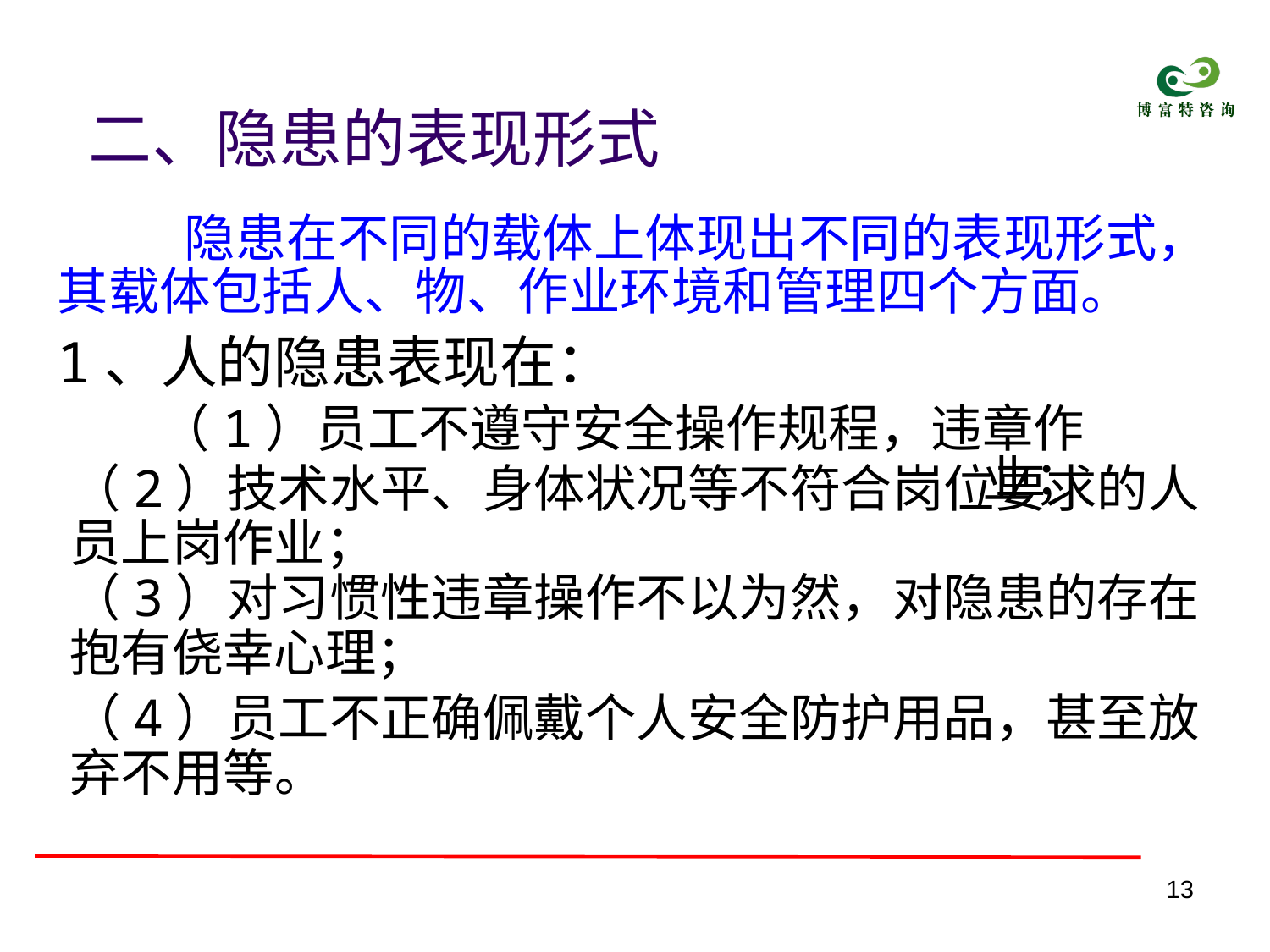

二、隐患的表现形式
	隐患在不同的载体上体现出不同的表现形式，
其载体包括人、物、作业环境和管理四个方面。

1、人的隐患表现在：
（1）员工不遵守安全操作规程，违章作业；
（2）技术水平、身体状况等不符合岗位要求的人
员上岗作业；
（3）对习惯性违章操作不以为然，对隐患的存在
抱有侥幸心理；
（4）员工不正确佩戴个人安全防护用品，甚至放
弃不用等。